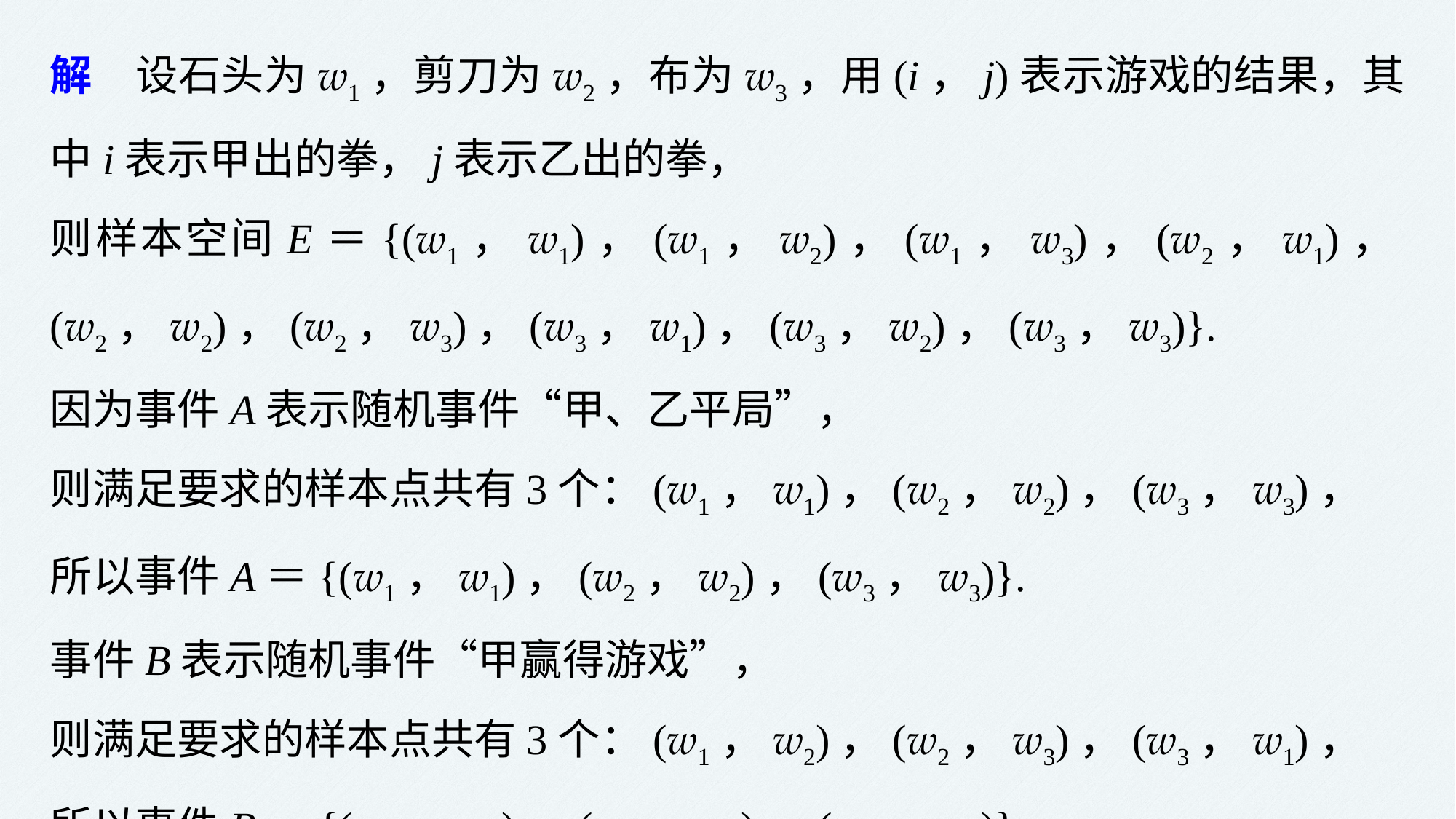

解　设石头为w1，剪刀为w2，布为w3，用(i，j)表示游戏的结果，其中i表示甲出的拳，j表示乙出的拳，
则样本空间E＝{(w1，w1)，(w1，w2)，(w1，w3)，(w2，w1)，(w2，w2)，(w2，w3)，(w3，w1)，(w3，w2)，(w3，w3)}.
因为事件A表示随机事件“甲、乙平局”，
则满足要求的样本点共有3个：(w1，w1)，(w2，w2)，(w3，w3)，
所以事件A＝{(w1，w1)，(w2，w2)，(w3，w3)}.
事件B表示随机事件“甲赢得游戏”，
则满足要求的样本点共有3个：(w1，w2)，(w2，w3)，(w3，w1)，
所以事件B＝{(w1，w2)，(w2，w3)，(w3，w1)}.